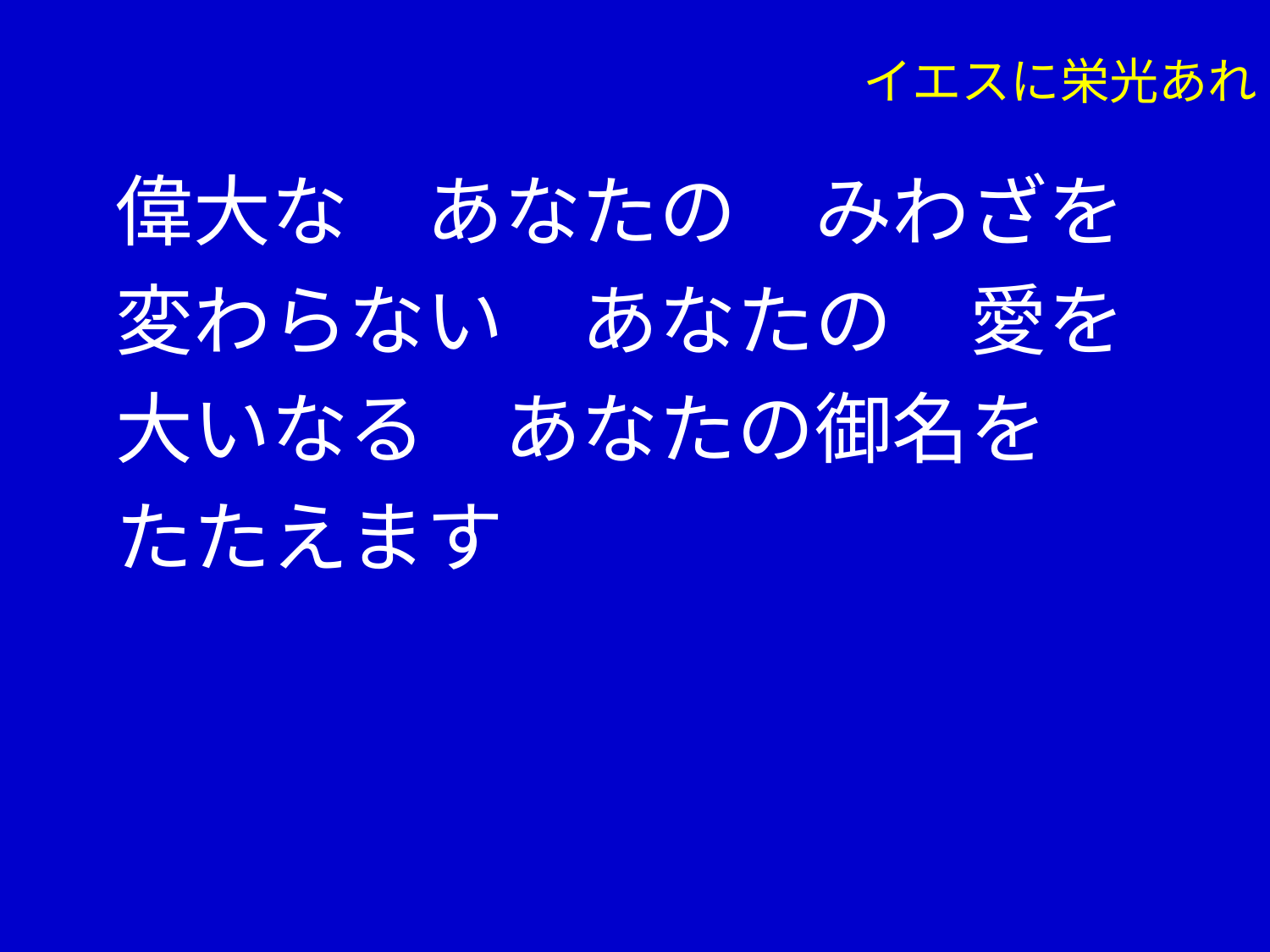

# イエスに栄光あれ
偉大な　あなたの　みわざを
変わらない　あなたの　愛を
大いなる　あなたの御名を
たたえます